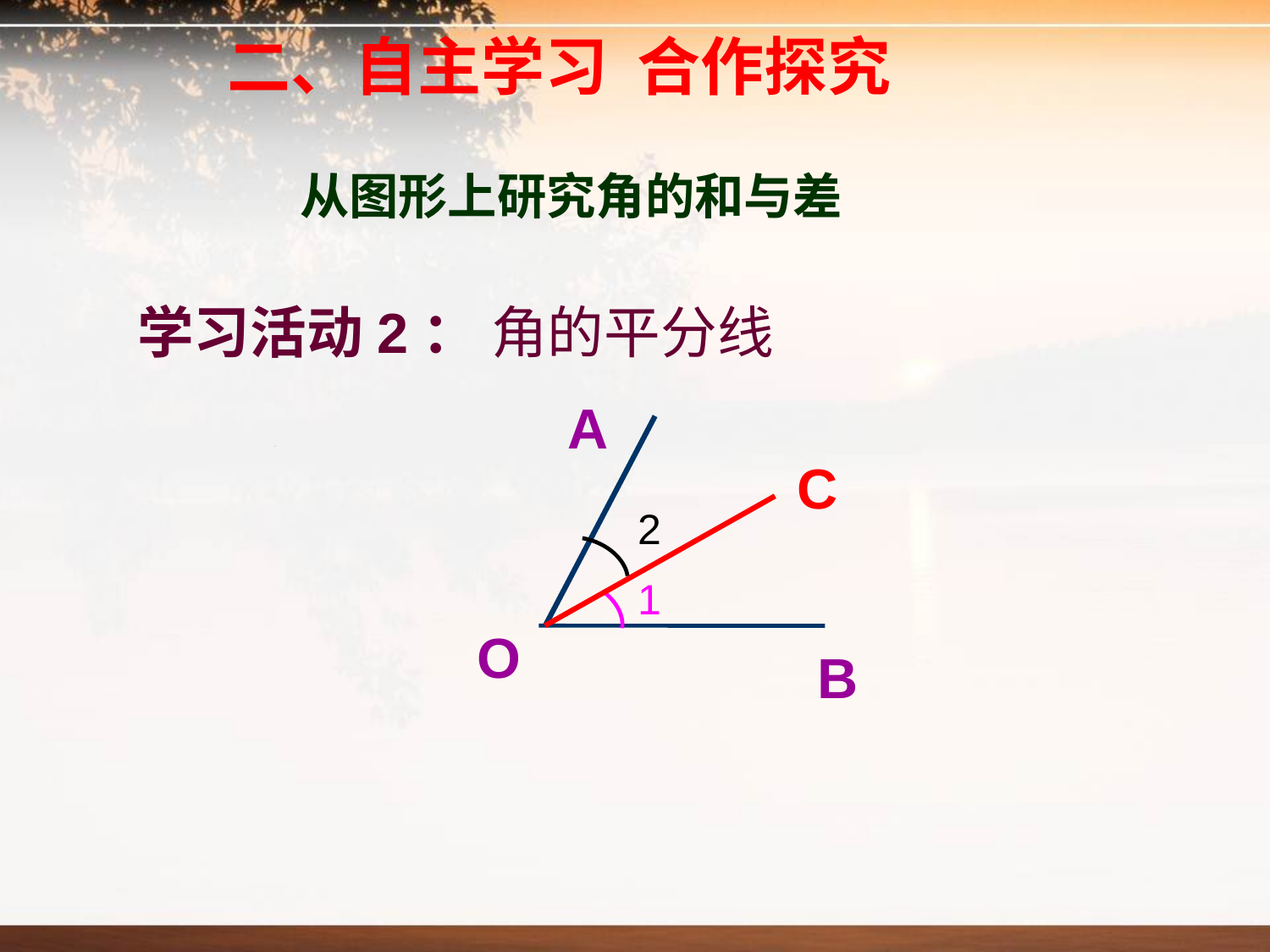

二、自主学习  合作探究
从图形上研究角的和与差
学习活动2： 角的平分线
A

C

2

1

O

B